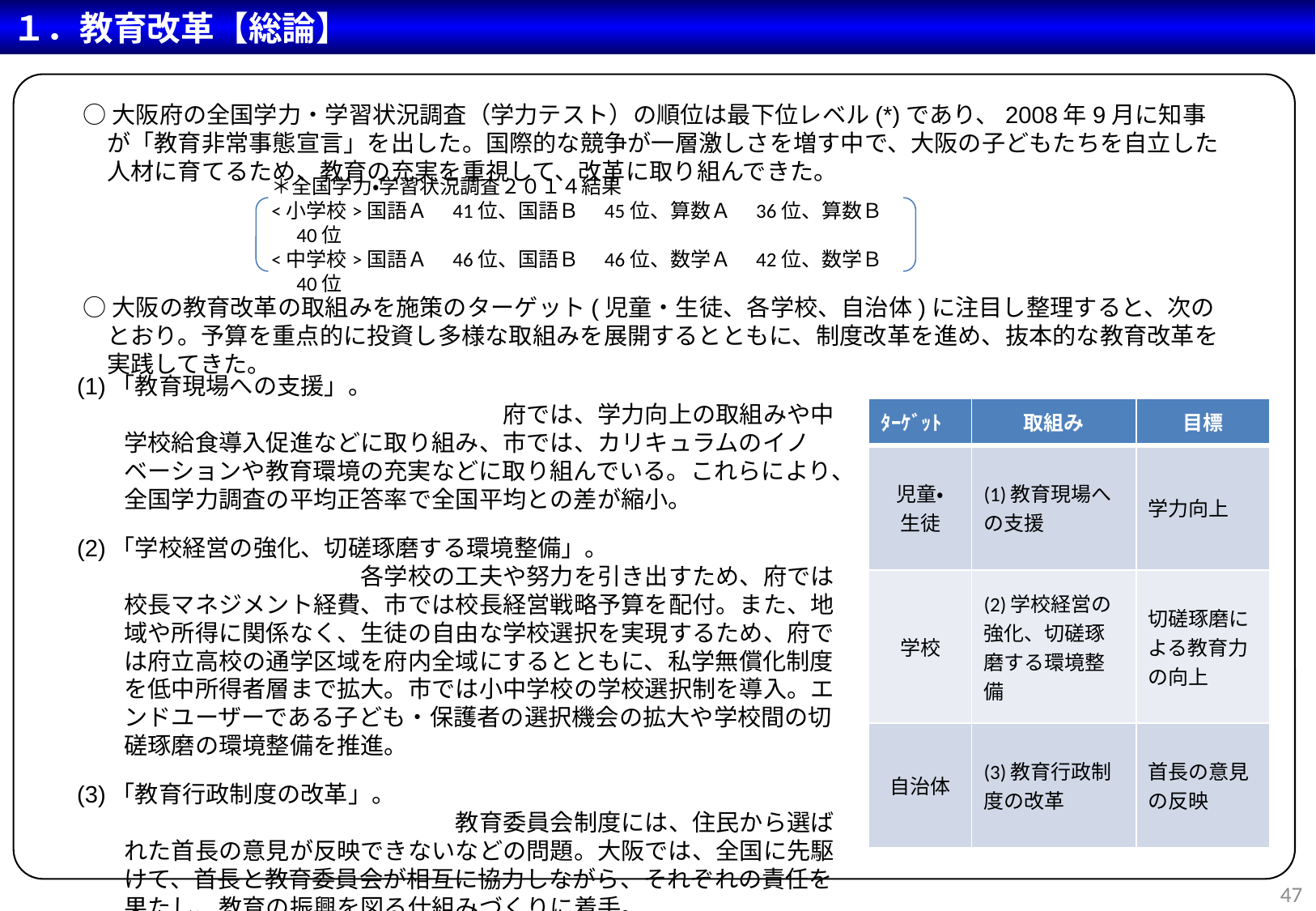

１．教育改革【総論】

○大阪府の全国学力・学習状況調査（学力テスト）の順位は最下位レベル(*)であり、2008年9月に知事が「教育非常事態宣言」を出した。国際的な競争が一層激しさを増す中で、大阪の子どもたちを自立した人材に育てるため、教育の充実を重視して、改革に取り組んできた。

＊全国学力・学習状況調査２０１４結果
<小学校>国語Ａ　41位、国語Ｂ　45位、算数Ａ　36位、算数Ｂ　40位
<中学校>国語Ａ　46位、国語Ｂ　46位、数学Ａ　42位、数学Ｂ　40位
○大阪の教育改革の取組みを施策のターゲット(児童・生徒、各学校、自治体)に注目し整理すると、次のとおり。予算を重点的に投資し多様な取組みを展開するとともに、制度改革を進め、抜本的な教育改革を実践してきた。
(1)「教育現場への支援」。　　　　　　　　　　　　　　　　　　　　　　　　　　　　　　　　　　　　府では、学力向上の取組みや中学校給食導入促進などに取り組み、市では、カリキュラムのイノベーションや教育環境の充実などに取り組んでいる。これらにより、全国学力調査の平均正答率で全国平均との差が縮小。
(2)「学校経営の強化、切磋琢磨する環境整備」。　　　　　　　　　　　　　　　　　　　　各学校の工夫や努力を引き出すため、府では校長マネジメント経費、市では校長経営戦略予算を配付。また、地域や所得に関係なく、生徒の自由な学校選択を実現するため、府では府立高校の通学区域を府内全域にするとともに、私学無償化制度を低中所得者層まで拡大。市では小中学校の学校選択制を導入。エンドユーザーである子ども・保護者の選択機会の拡大や学校間の切磋琢磨の環境整備を推進。
(3)「教育行政制度の改革」。　　　　　　　　　　　　　　　　　　　　　　　　　　　　　　　　　教育委員会制度には、住民から選ばれた首長の意見が反映できないなどの問題。大阪では、全国に先駆けて、首長と教育委員会が相互に協力しながら、それぞれの責任を果たし、教育の振興を図る仕組みづくりに着手。
| ﾀｰｹﾞｯﾄ | 取組み | 目標 |
| --- | --- | --- |
| 児童・ 生徒 | (1)教育現場への支援 | 学力向上 |
| 学校 | (2)学校経営の強化、切磋琢磨する環境整備 | 切磋琢磨による教育力の向上 |
| 自治体 | (3)教育行政制度の改革 | 首長の意見の反映 |
47